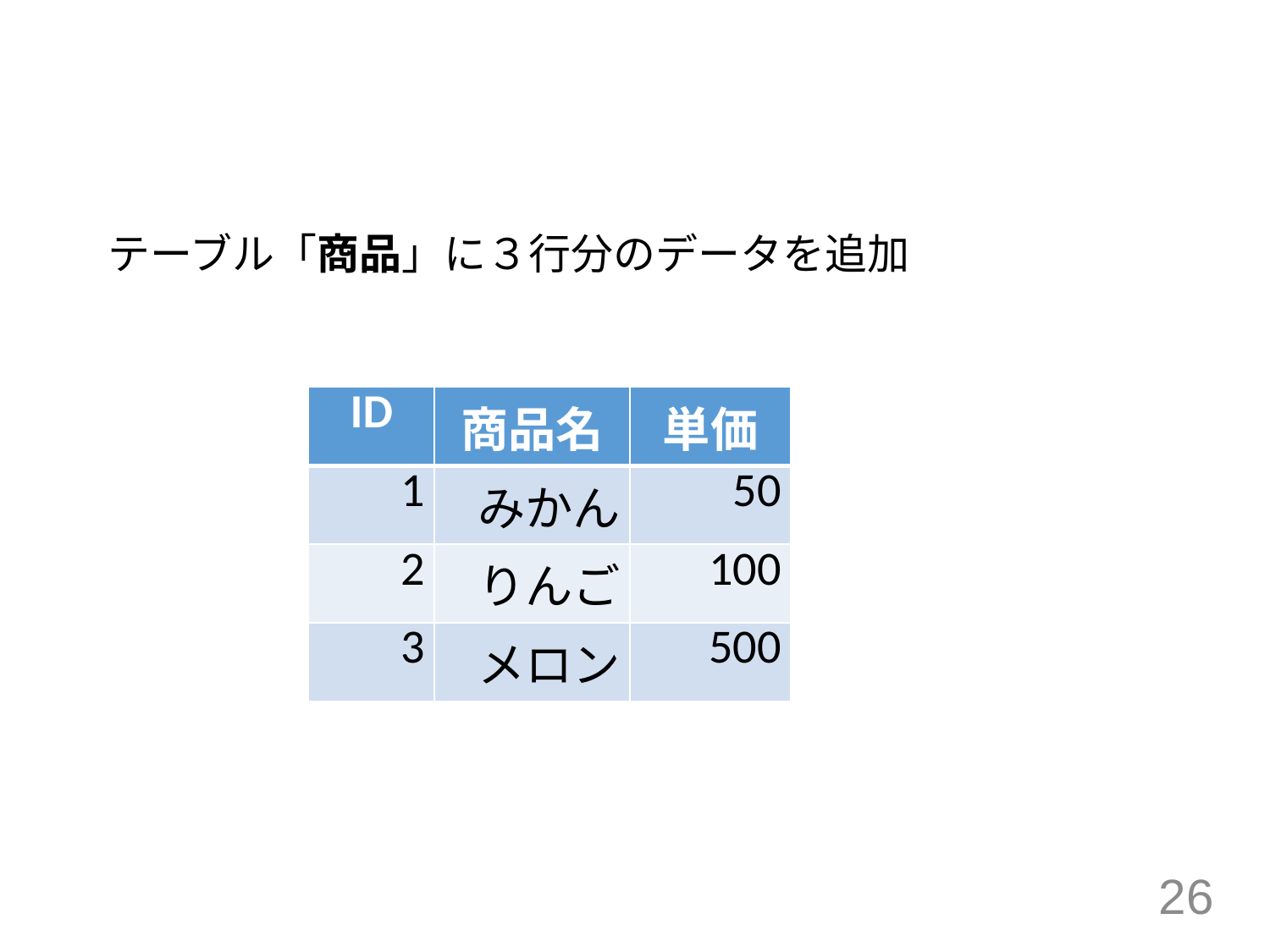

#
テーブル「商品」に３行分のデータを追加
| ID | 商品名 | 単価 |
| --- | --- | --- |
| 1 | みかん | 50 |
| 2 | りんご | 100 |
| 3 | メロン | 500 |
26